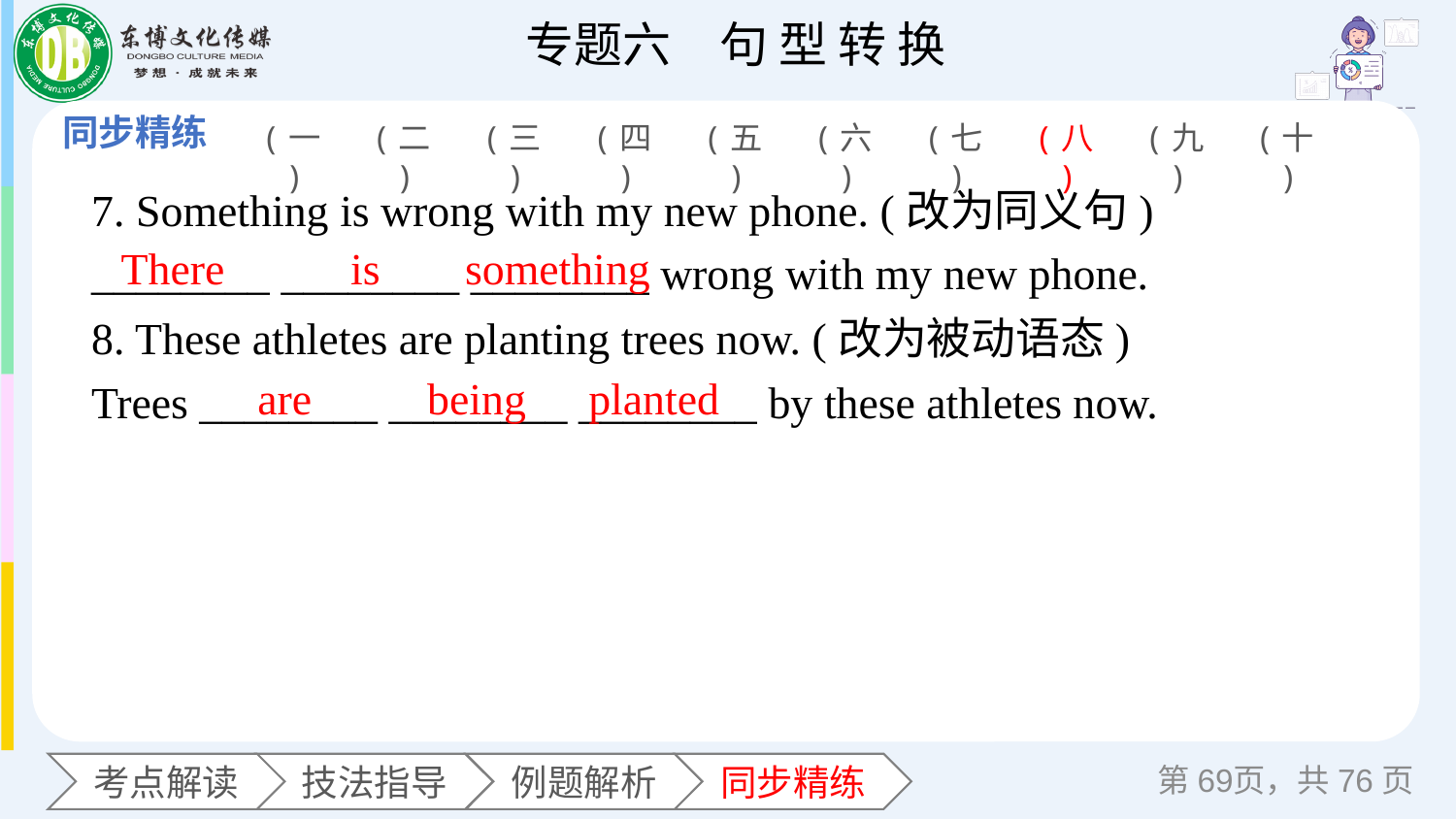

(一)
(二)
(三)
(四)
(五)
(六)
(七)
(八)
(九)
(十)
7. Something is wrong with my new phone. (改为同义句)
________ ________ ________ wrong with my new phone.
8. These athletes are planting trees now. (改为被动语态)
Trees ________ ________ ________ by these athletes now.
There
is
something
are
being
planted
第69页，共76页